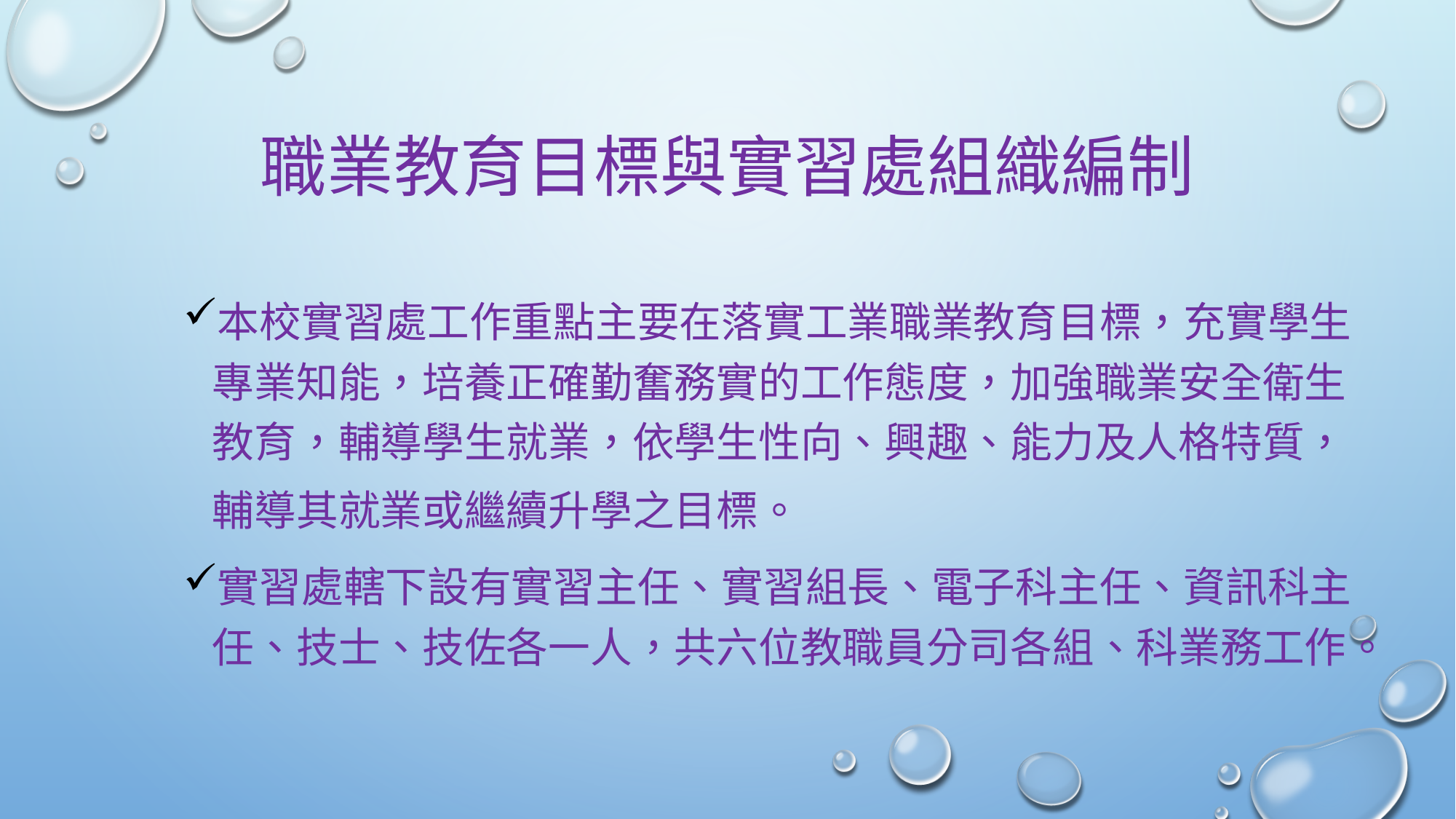

# 職業教育目標與實習處組織編制
本校實習處工作重點主要在落實工業職業教育目標，充實學生專業知能，培養正確勤奮務實的工作態度，加強職業安全衛生教育，輔導學生就業，依學生性向、興趣、能力及人格特質，輔導其就業或繼續升學之目標。
實習處轄下設有實習主任、實習組長、電子科主任、資訊科主任、技士、技佐各一人，共六位教職員分司各組、科業務工作。